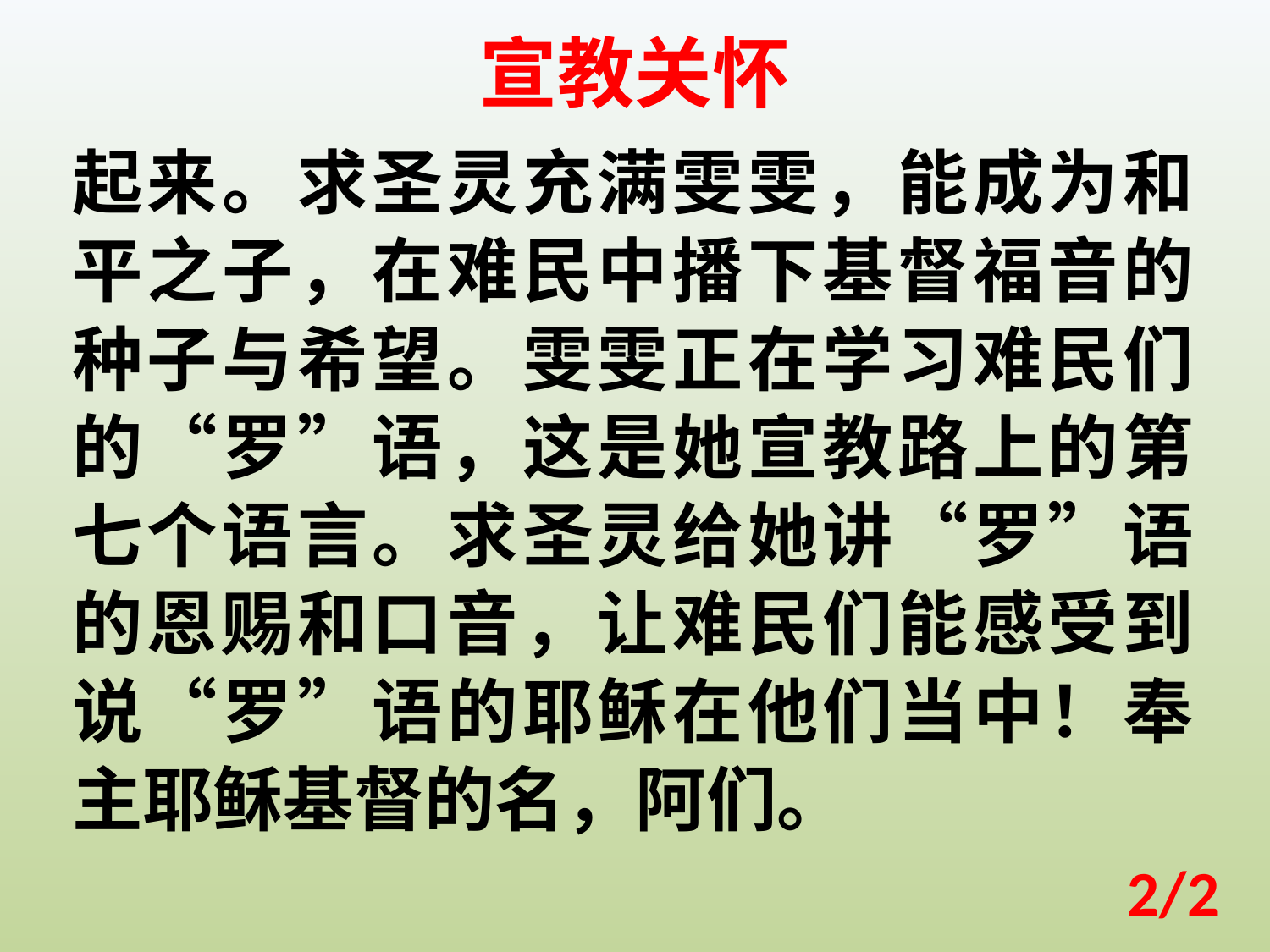

宣教关怀
起来。求圣灵充满雯雯，能成为和平之子，在难民中播下基督福音的种子与希望。雯雯正在学习难民们的“罗”语，这是她宣教路上的第七个语言。求圣灵给她讲“罗”语的恩赐和口音，让难民们能感受到说“罗”语的耶稣在他们当中！奉主耶稣基督的名，阿们。
2/2